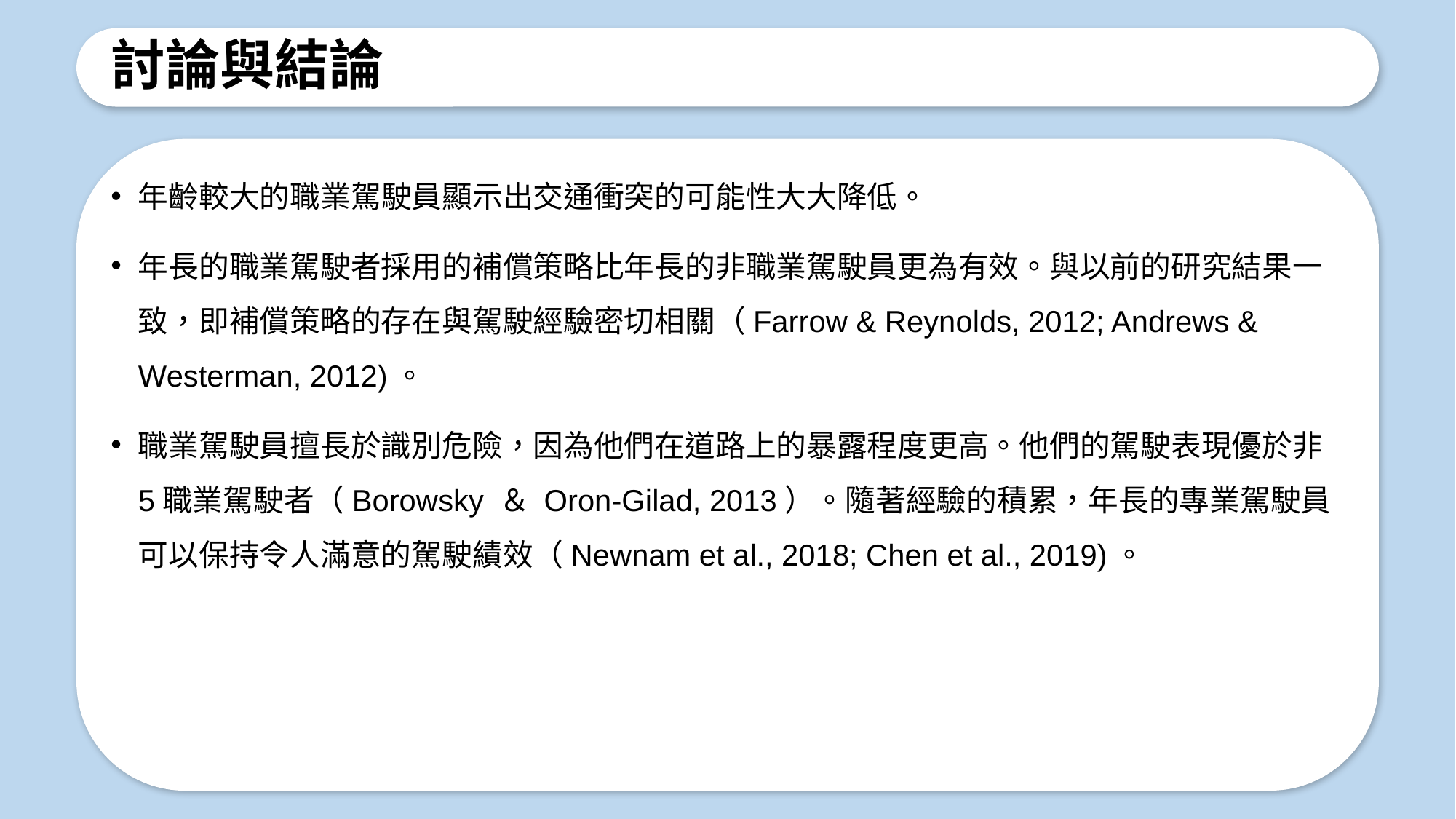

# 討論與結論
年齡較大的職業駕駛員顯示出交通衝突的可能性大大降低。
年長的職業駕駛者採用的補償策略比年長的非職業駕駛員更為有效。與以前的研究結果一致，即補償策略的存在與駕駛經驗密切相關（Farrow & Reynolds, 2012; Andrews & Westerman, 2012)。
職業駕駛員擅長於識別危險，因為他們在道路上的暴露程度更高。他們的駕駛表現優於非5職業駕駛者（Borowsky ＆ Oron-Gilad, 2013）。隨著經驗的積累，年長的專業駕駛員可以保持令人滿意的駕駛績效（Newnam et al., 2018; Chen et al., 2019)。